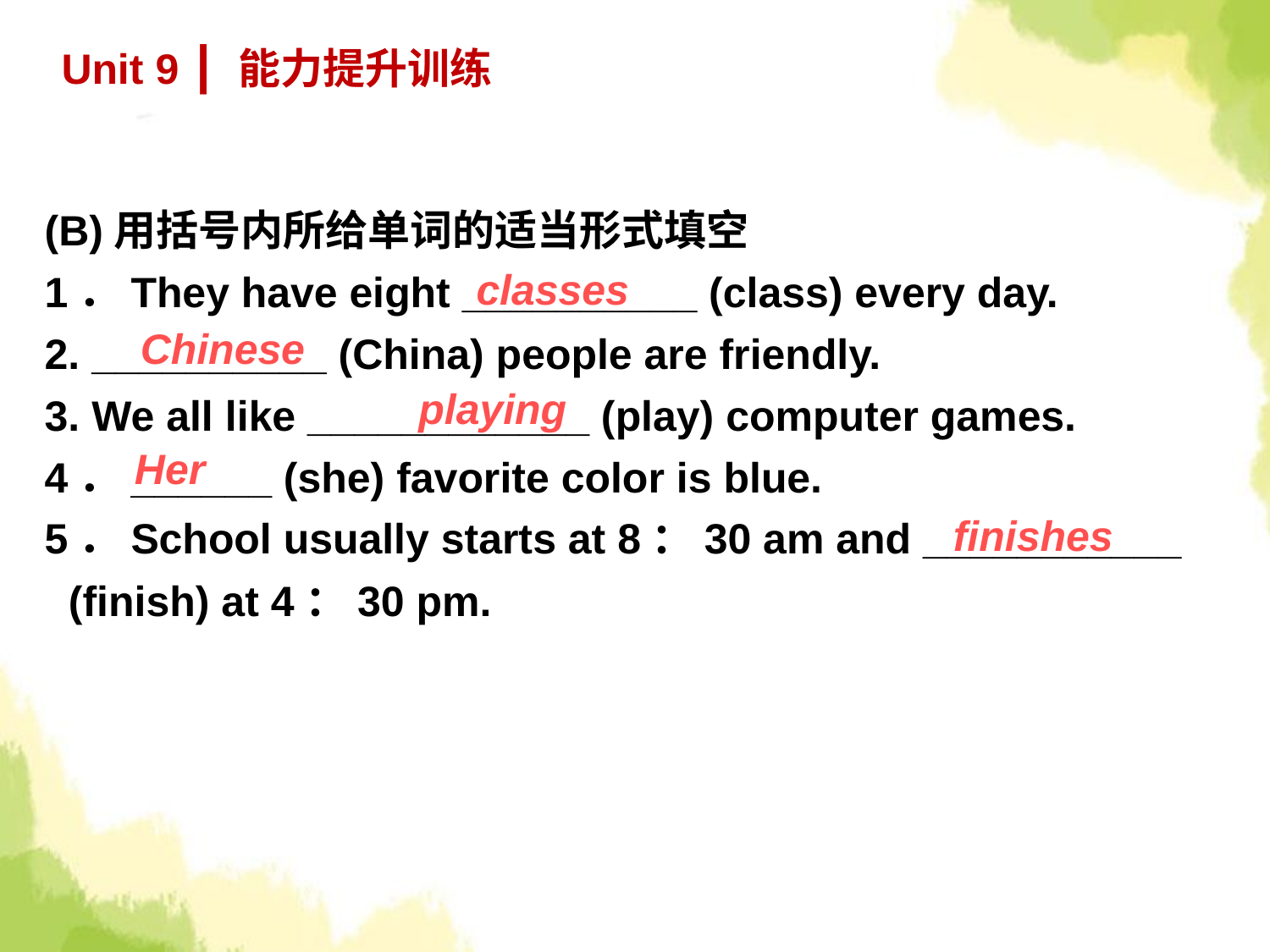

Unit 9 ┃ 能力提升训练
(B)用括号内所给单词的适当形式填空
1．They have eight __________ (class) every day.
2. __________ (China) people are friendly.
3. We all like ____________ (play) computer games.
4．______ (she) favorite color is blue.
5．School usually starts at 8：30 am and ___________
  (finish) at 4：30 pm.
classes
Chinese
playing
Her
finishes